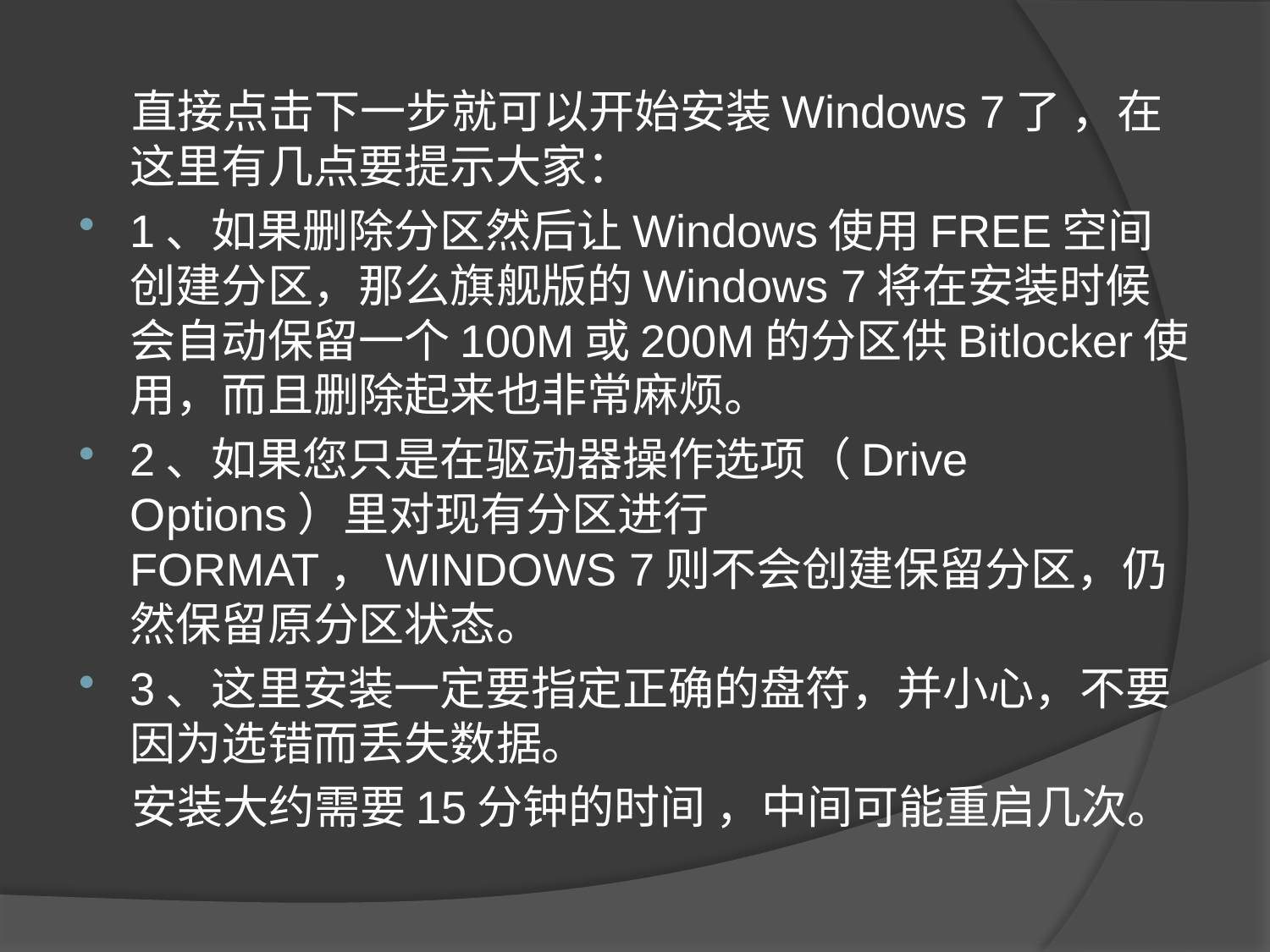

直接点击下一步就可以开始安装Windows 7了 ，在这里有几点要提示大家：
1、如果删除分区然后让Windows使用FREE空间创建分区，那么旗舰版的Windows 7将在安装时候会自动保留一个100M或200M的分区供Bitlocker使用，而且删除起来也非常麻烦。
2、如果您只是在驱动器操作选项（Drive Options）里对现有分区进行FORMAT，WINDOWS 7则不会创建保留分区，仍然保留原分区状态。
3、这里安装一定要指定正确的盘符，并小心，不要因为选错而丢失数据。
    安装大约需要15分钟的时间 ，中间可能重启几次。